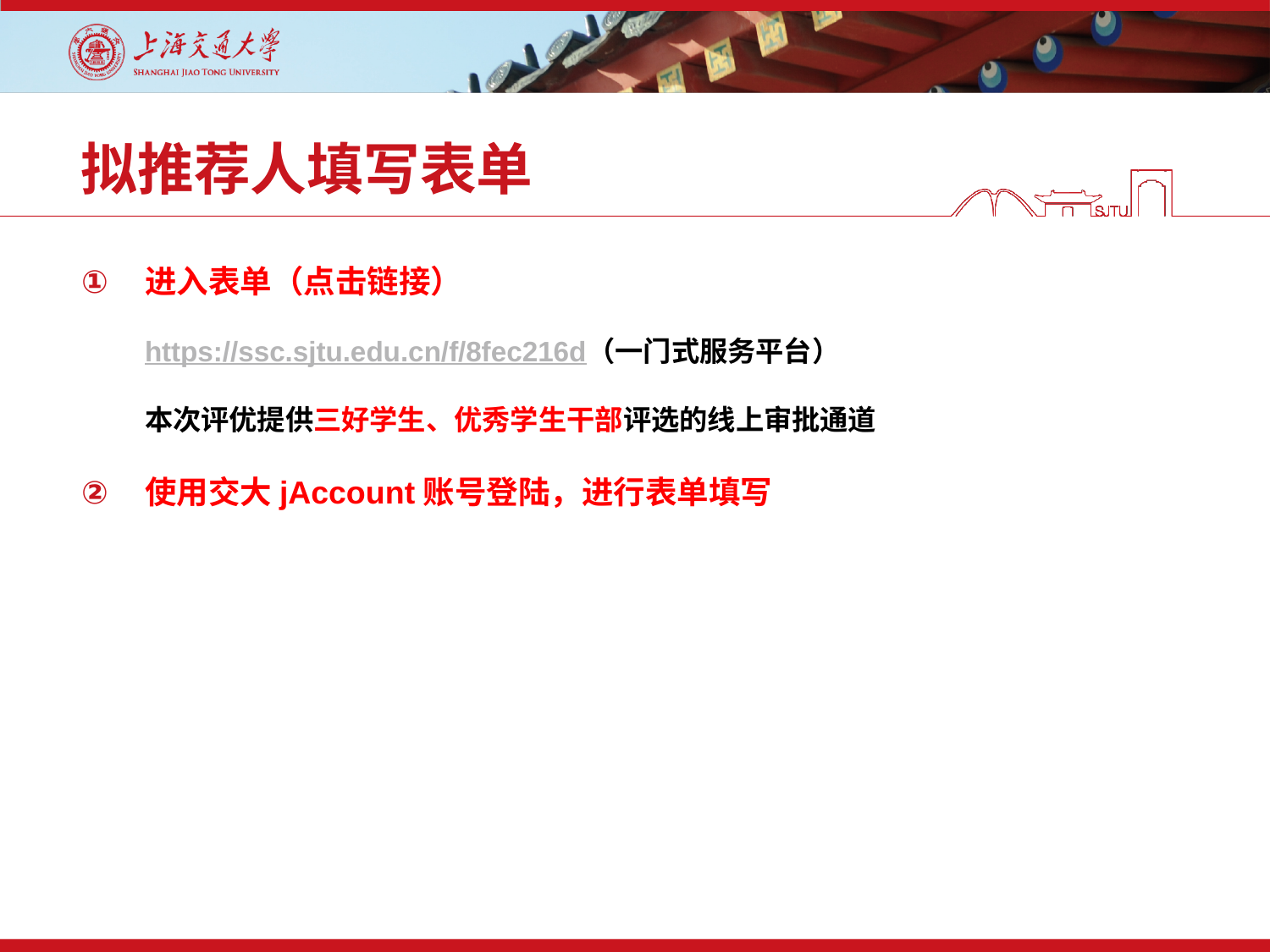

# 拟推荐人填写表单

进入表单（点击链接）
https://ssc.sjtu.edu.cn/f/8fec216d（一门式服务平台）
本次评优提供三好学生、优秀学生干部评选的线上审批通道
使用交大jAccount账号登陆，进行表单填写